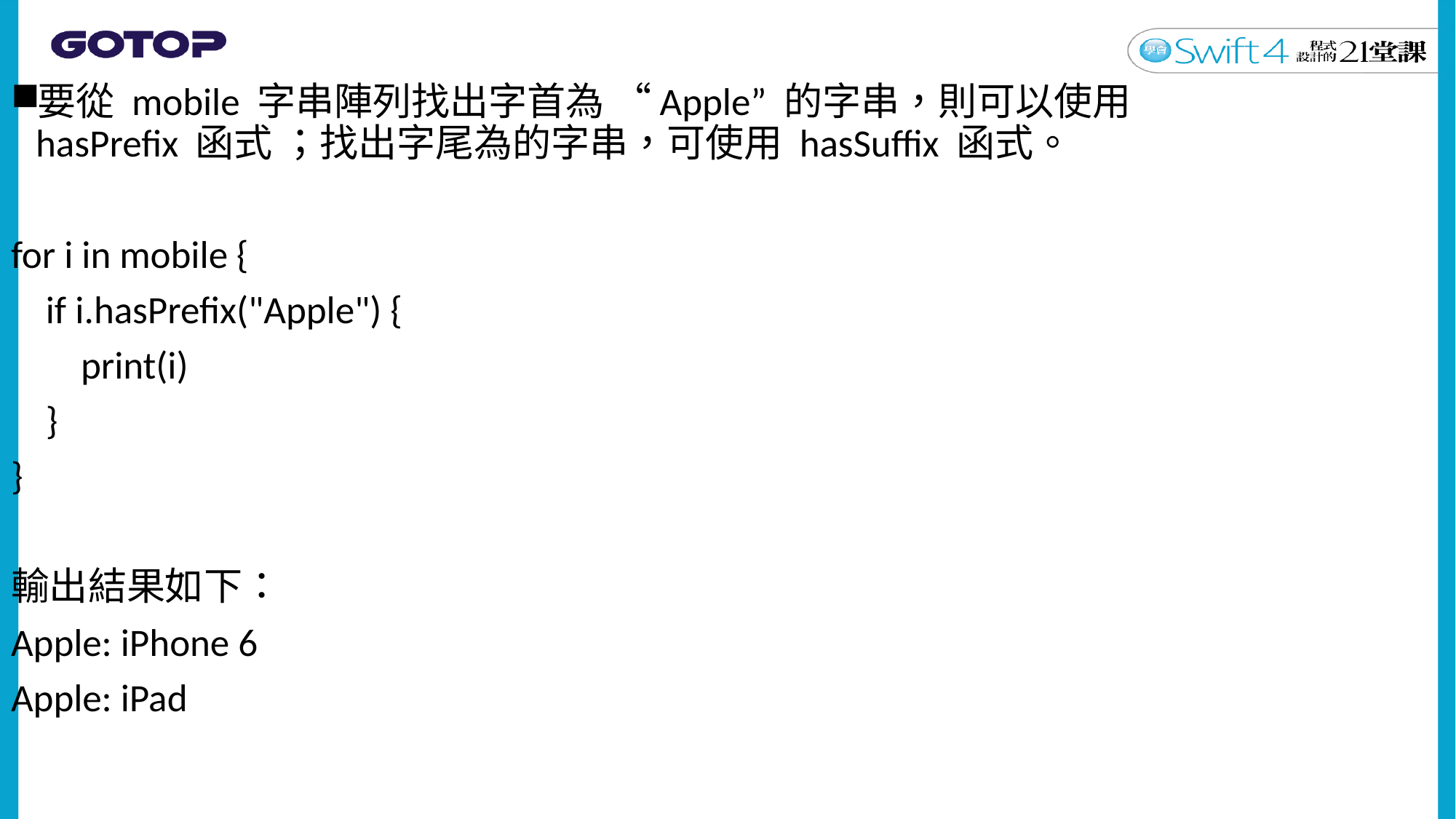

要從 mobile 字串陣列找出字首為 “Apple” 的字串，則可以使用 hasPrefix 函式 ；找出字尾為的字串，可使用 hasSuffix 函式。

for i in mobile {
    if i.hasPrefix("Apple") {
        print(i)
    }
}

輸出結果如下：
Apple: iPhone 6
Apple: iPad